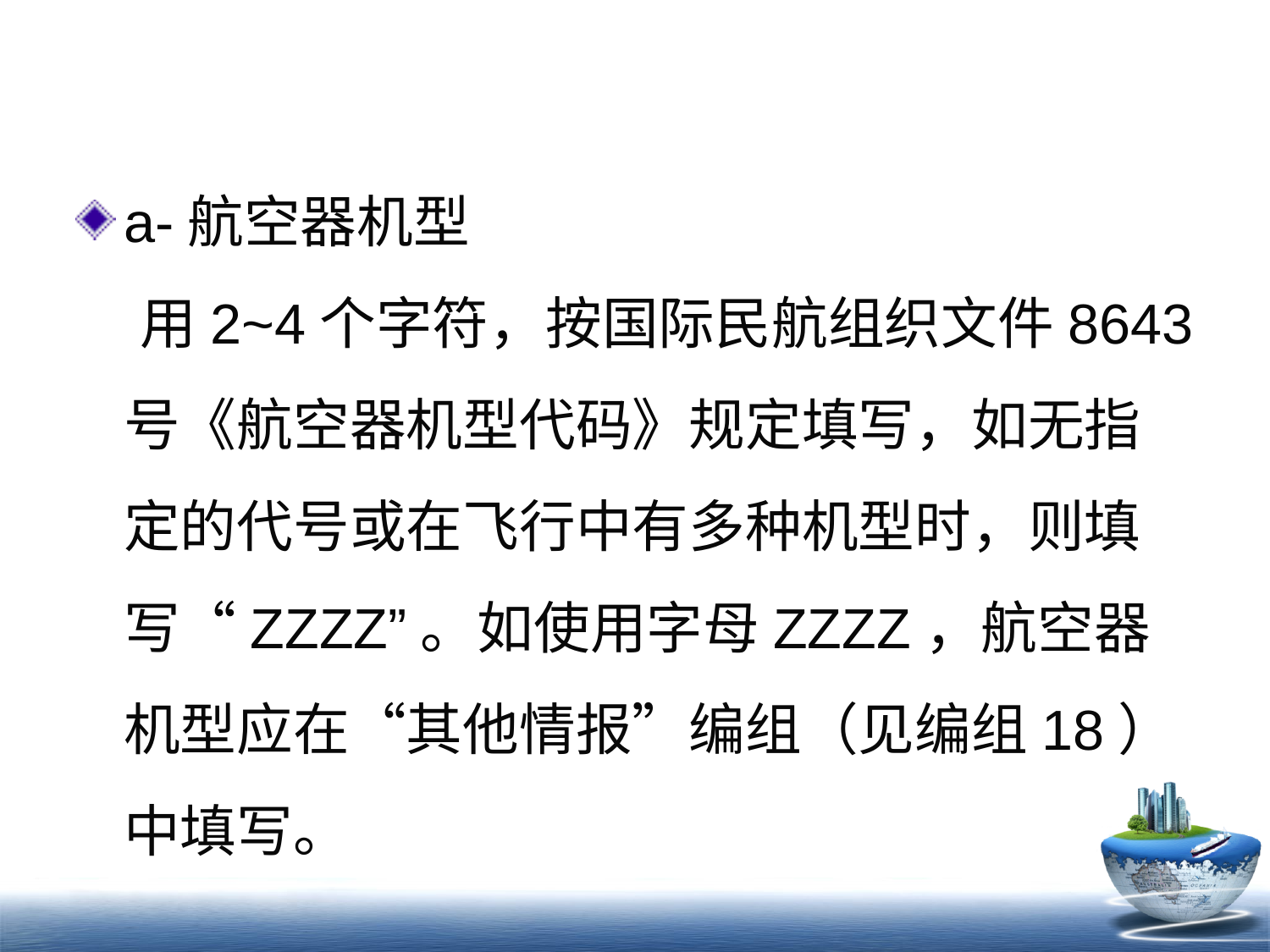

a-航空器机型
    用2~4个字符，按国际民航组织文件8643号《航空器机型代码》规定填写，如无指定的代号或在飞行中有多种机型时，则填写“ZZZZ”。如使用字母ZZZZ，航空器机型应在“其他情报”编组（见编组18）中填写。